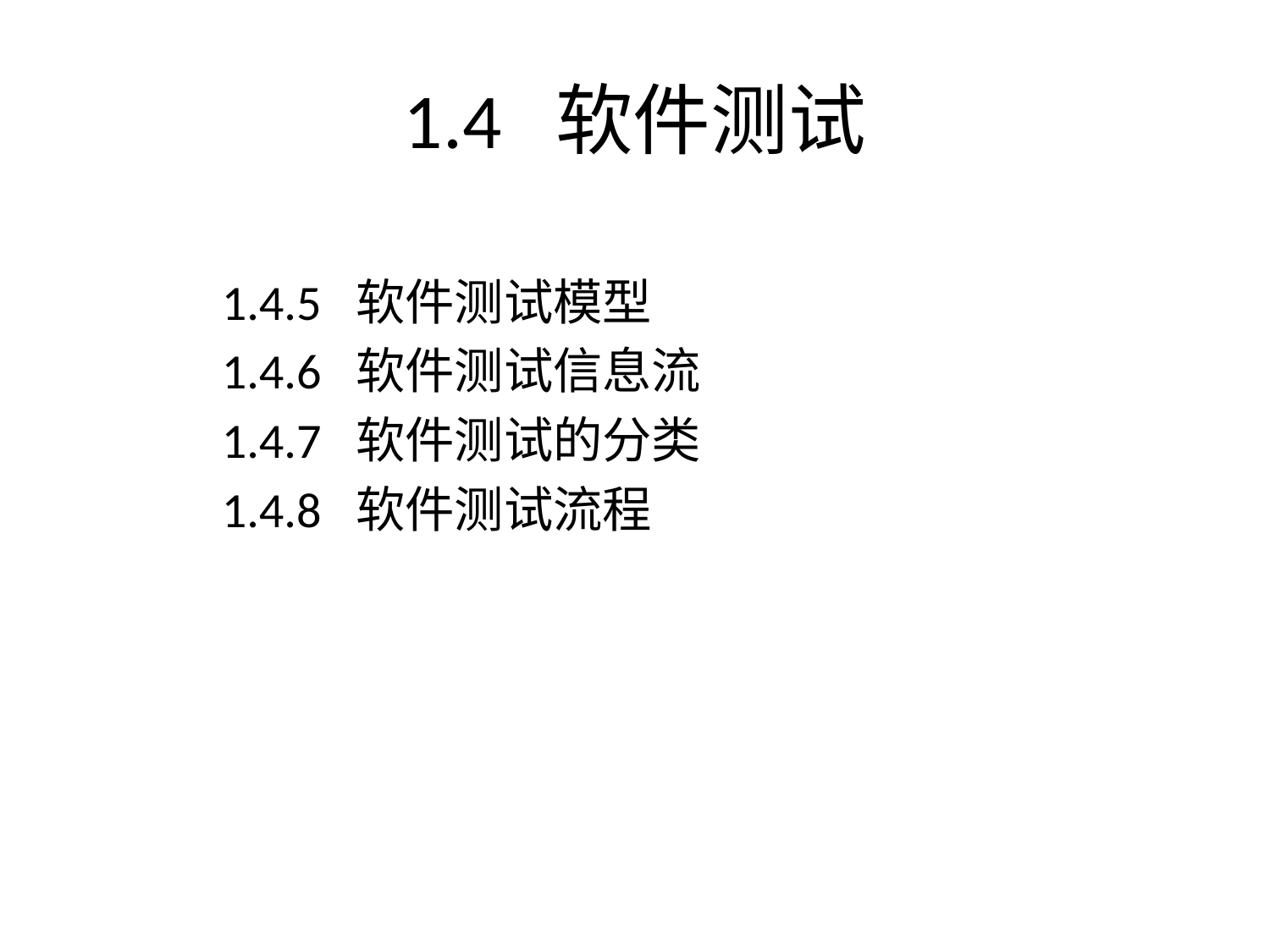

# 1.4  软件测试
1.4.5  软件测试模型
1.4.6  软件测试信息流
1.4.7  软件测试的分类
1.4.8  软件测试流程